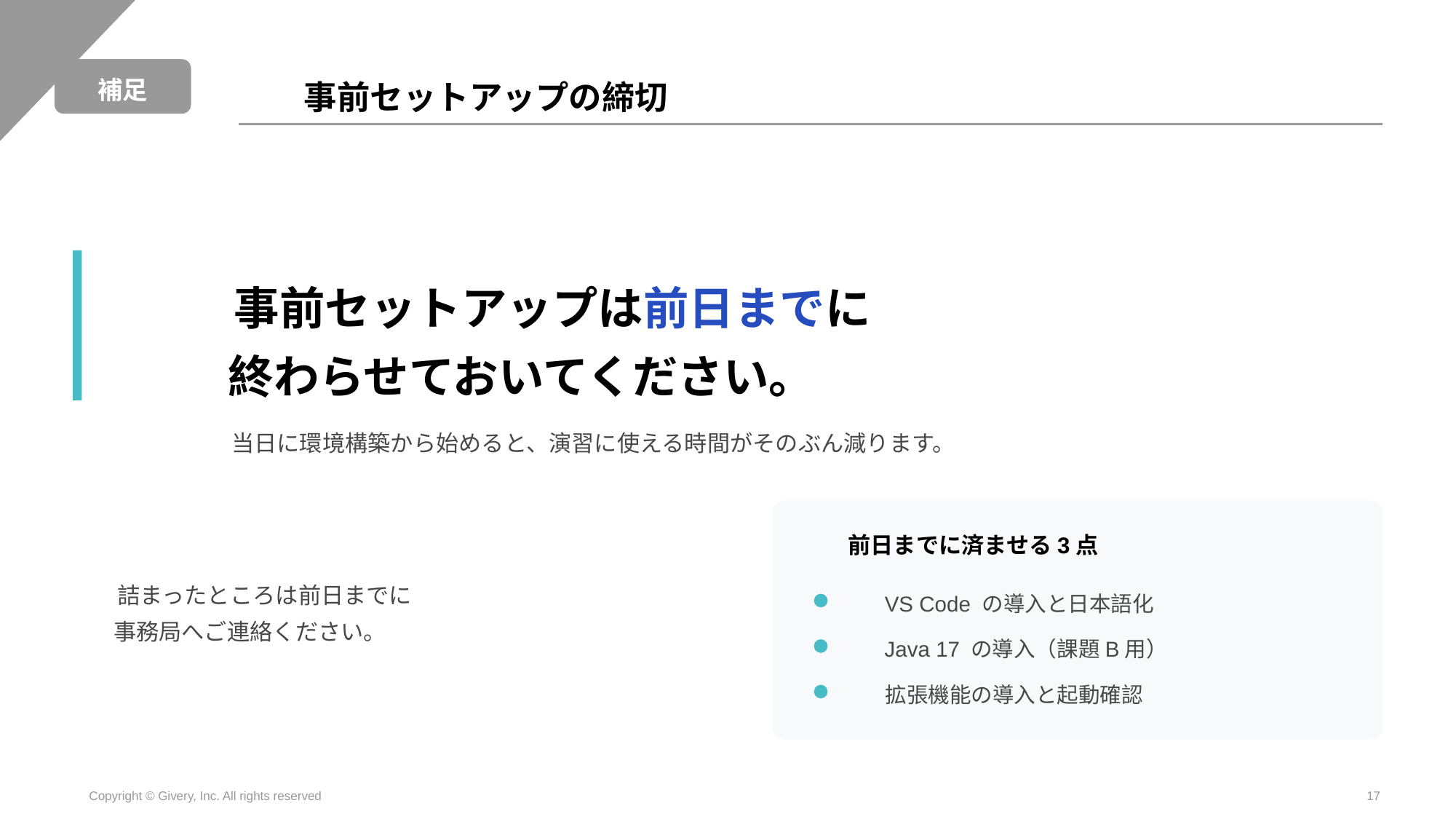

補足
事前セットアップの締切

事前セットアップは前日までに
終わらせておいてください。
当日に環境構築から始めると、演習に使える時間がそのぶん減ります。

前日までに済ませる3点
詰まったところは前日までに
VS Code の導入と日本語化

事務局へご連絡ください。
Java 17 の導入（課題B用）

拡張機能の導入と起動確認

Copyright © Givery, Inc. All rights reserved
17